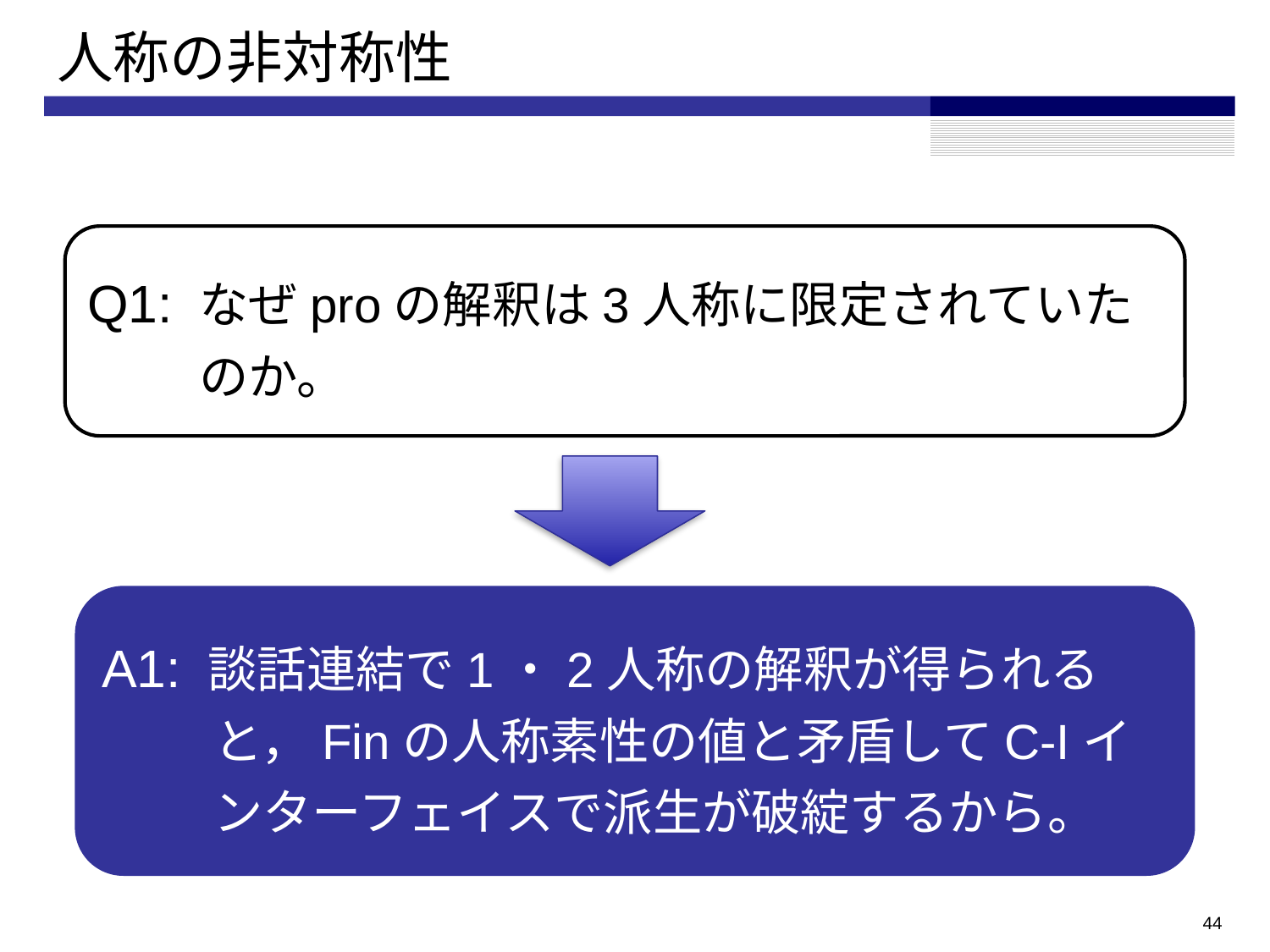

# 人称の非対称性
Q1:	なぜproの解釈は3人称に限定されていたのか。

A1: 談話連結で1・2人称の解釈が得られると，Finの人称素性の値と矛盾してC-Iインターフェイスで派生が破綻するから。
44